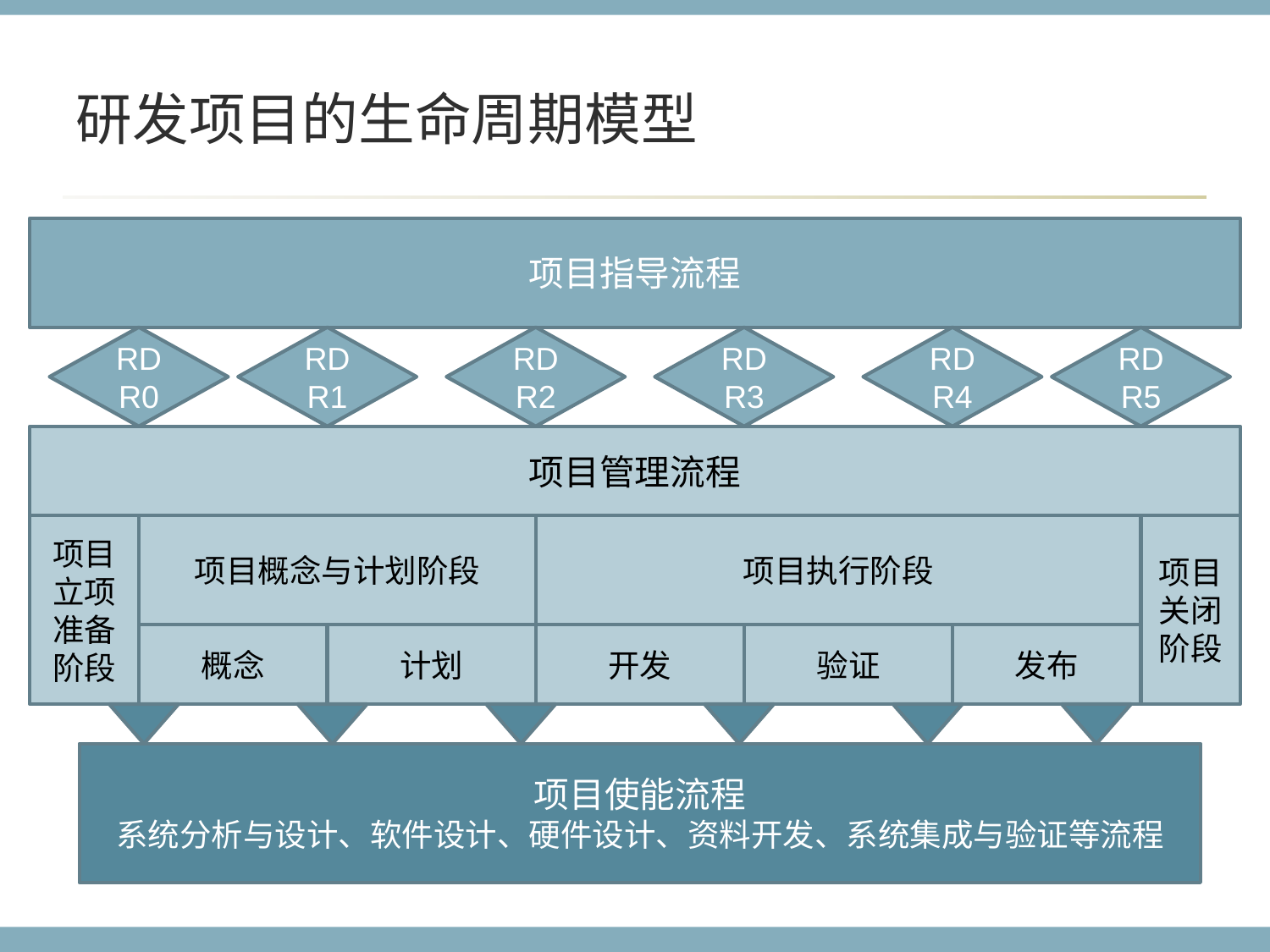

# 研发项目的生命周期模型
项目指导流程

RDR0

RDR1

RDR2

RDR3

RDR4

RDR5

项目管理流程
项目立项准备阶段
项目概念与计划阶段
项目执行阶段
项目关闭阶段
概念
计划
开发
验证
发布

项目使能流程
系统分析与设计、软件设计、硬件设计、资料开发、系统集成与验证等流程